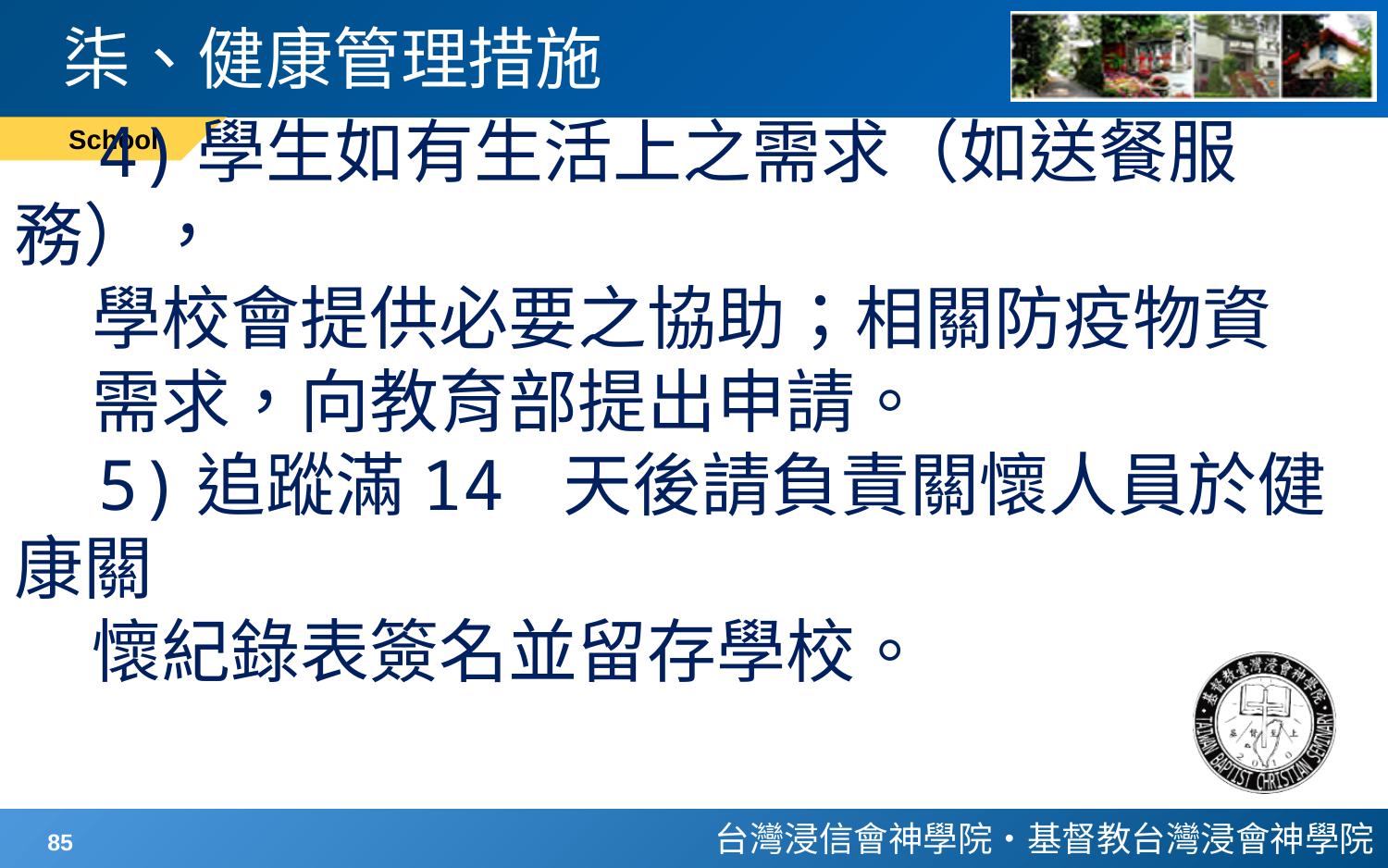

# 柒、健康管理措施
School

  4)學生如有生活上之需求（如送餐服務），
    學校會提供必要之協助；相關防疫物資
    需求，向教育部提出申請。
  5)追蹤滿14 天後請負責關懷人員於健康關
    懷紀錄表簽名並留存學校。